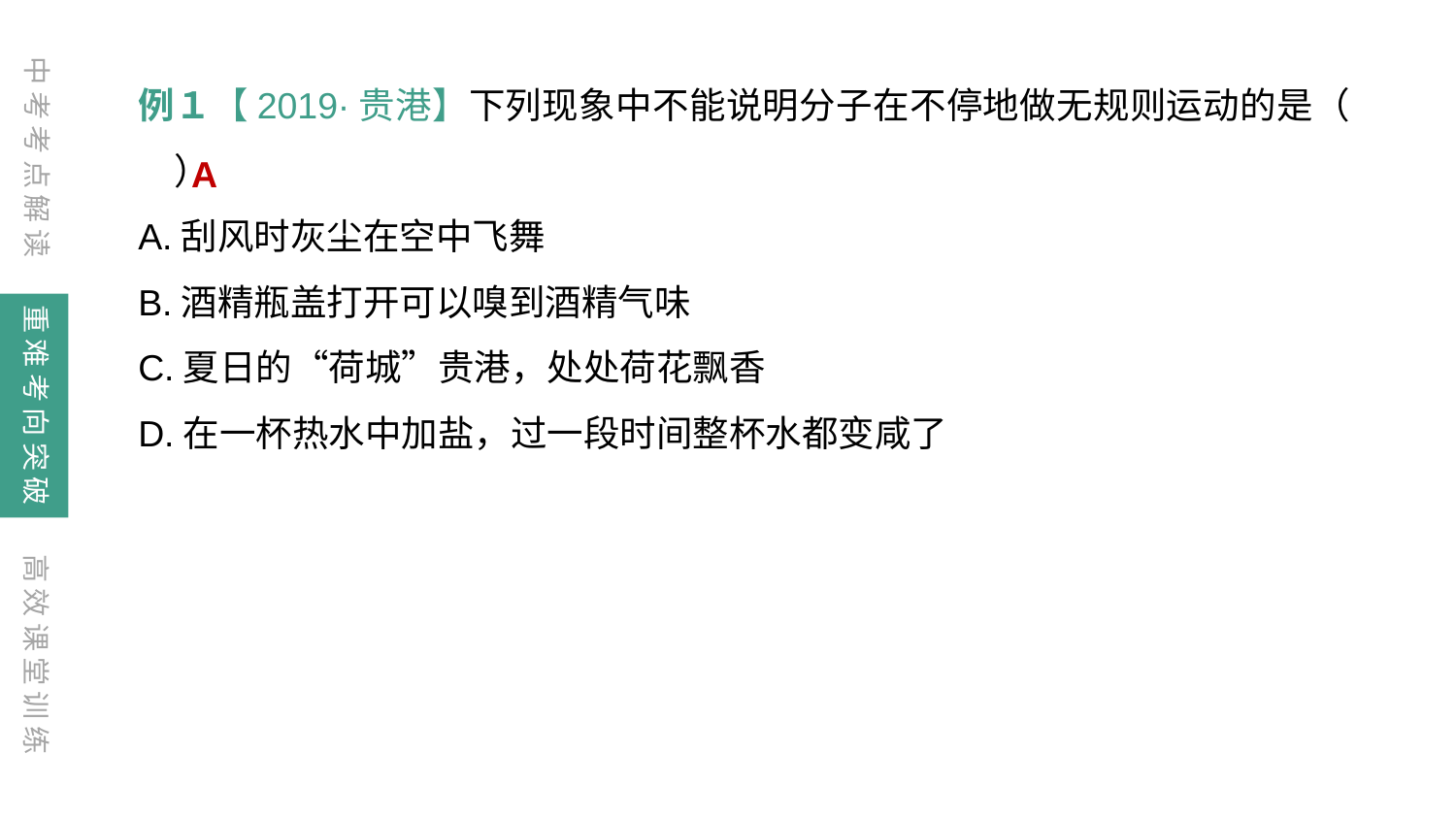

中考考点解读
例１【2019·贵港】下列现象中不能说明分子在不停地做无规则运动的是（　　）
A.刮风时灰尘在空中飞舞
B.酒精瓶盖打开可以嗅到酒精气味
C.夏日的“荷城”贵港，处处荷花飘香
D.在一杯热水中加盐，过一段时间整杯水都变咸了
A
重难考向突破

高效课堂训练